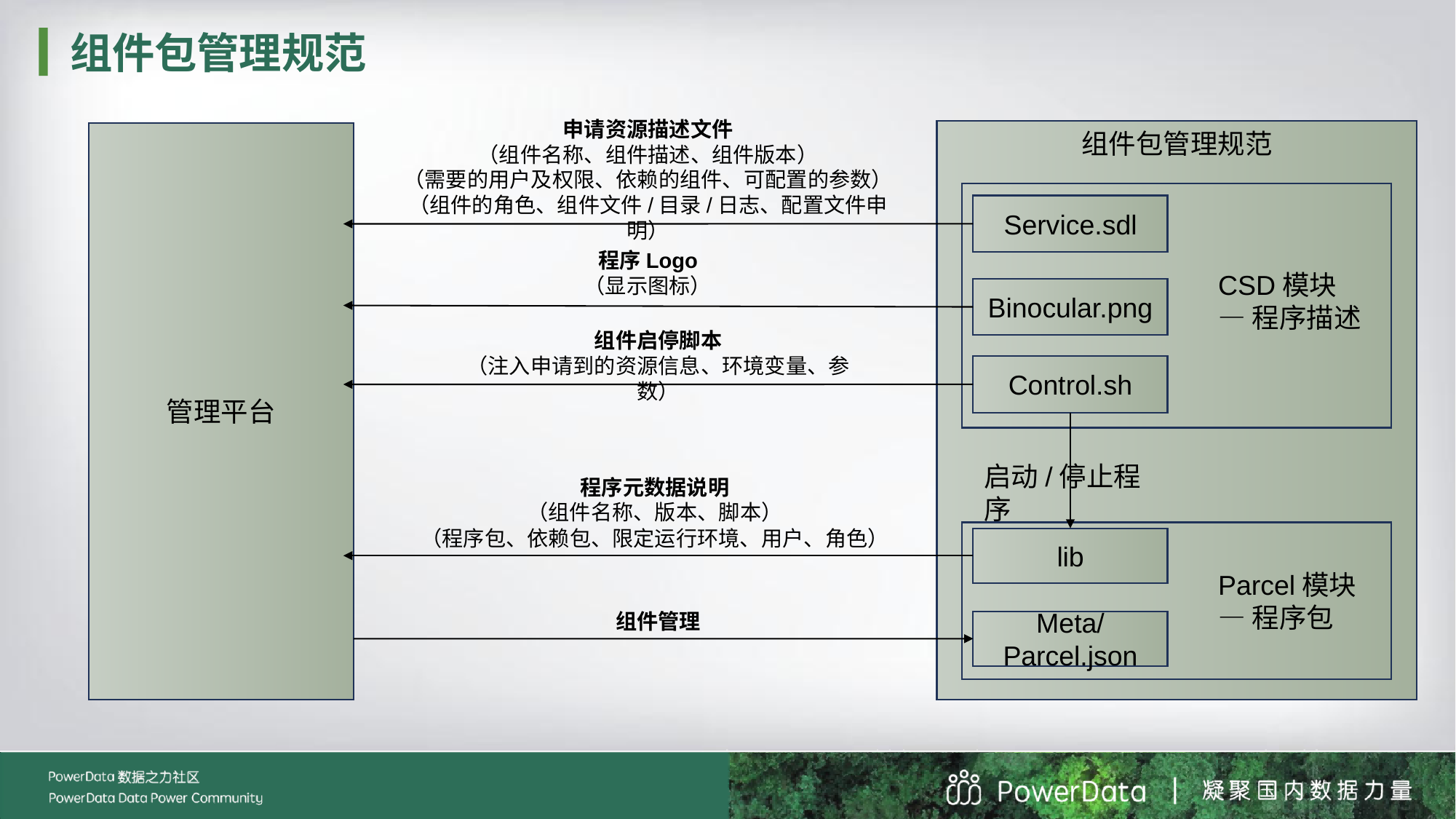

组件包管理规范

申请资源描述文件
（组件名称、组件描述、组件版本）
（需要的用户及权限、依赖的组件、可配置的参数）
（组件的角色、组件文件/目录/日志、配置文件申明）
组件包管理规范
管理平台

Service.sdl
程序Logo
（显示图标）
CSD模块
—程序描述
Binocular.png
组件启停脚本
（注入申请到的资源信息、环境变量、参数）
Control.sh
启动/停止程序
程序元数据说明
（组件名称、版本、脚本）
（程序包、依赖包、限定运行环境、用户、角色）

lib
Parcel模块
—程序包
组件管理
Meta/
Parcel.json